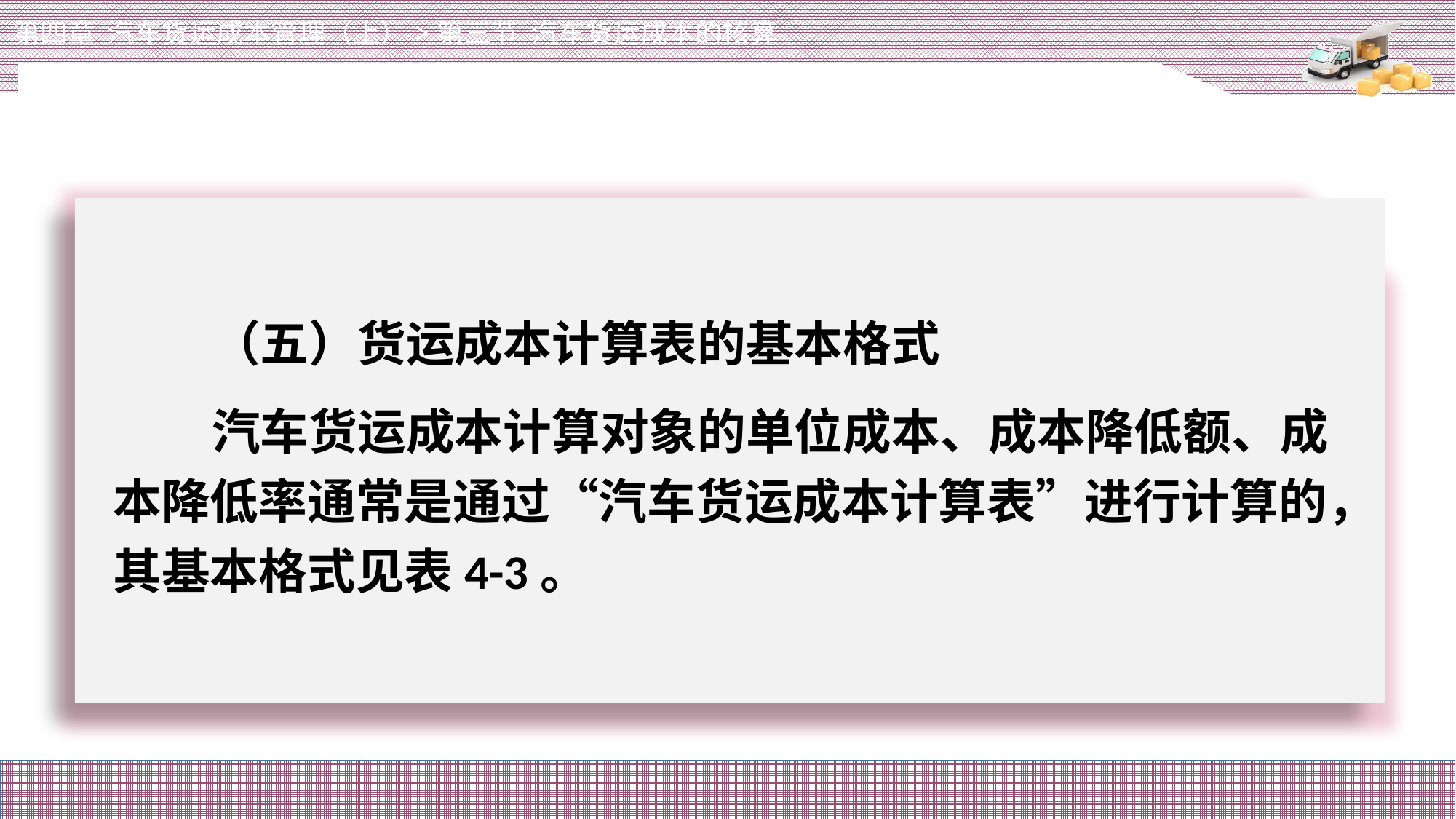

第四章  汽车货运成本管理（上）>第三节  汽车货运成本的核算
# （五）货运成本计算表的基本格式
汽车货运成本计算对象的单位成本、成本降低额、成本降低率通常是通过“汽车货运成本计算表”进行计算的，其基本格式见表4-3。